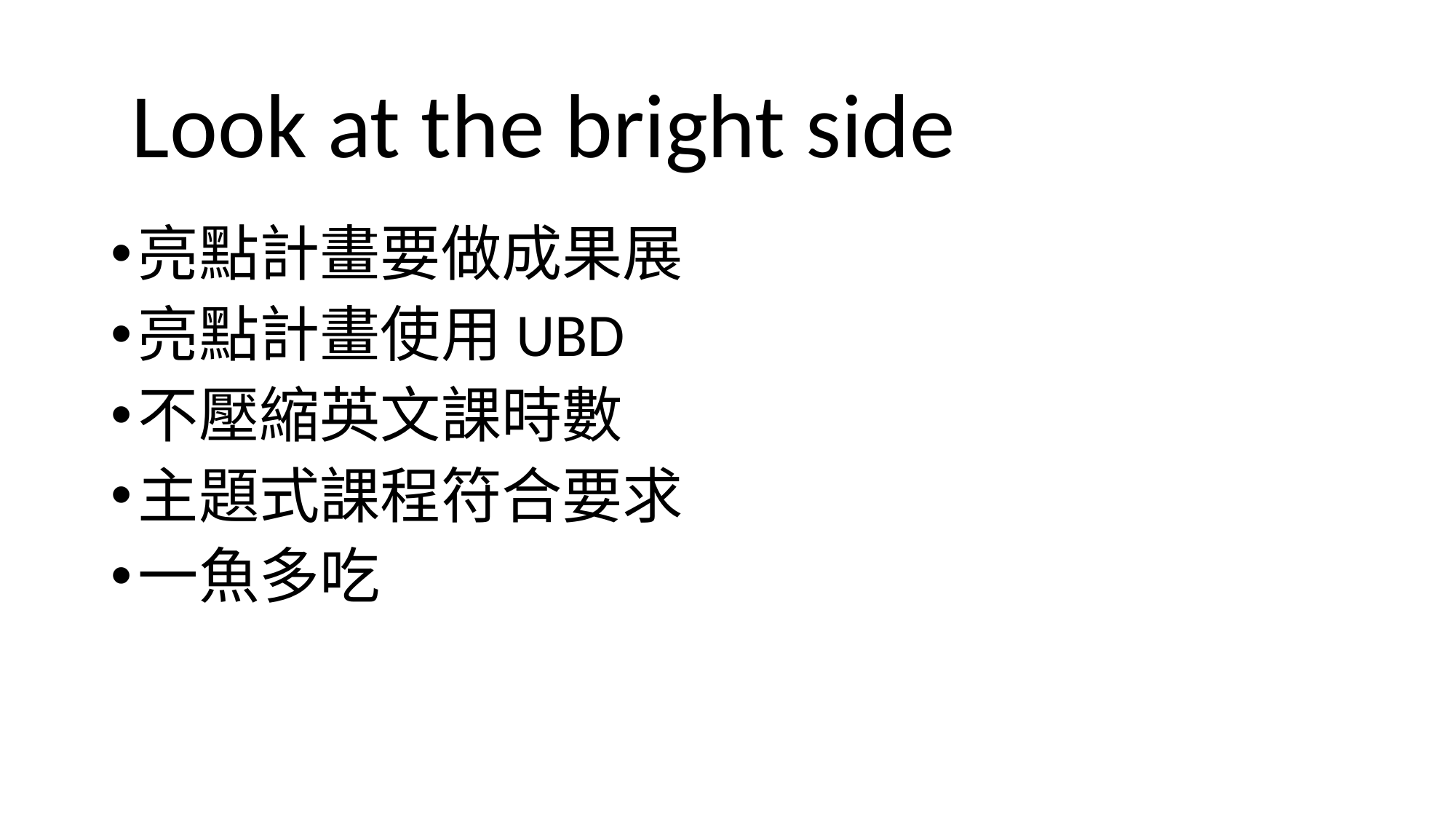

# Look at the bright side
亮點計畫要做成果展
亮點計畫使用UBD
不壓縮英文課時數
主題式課程符合要求
一魚多吃